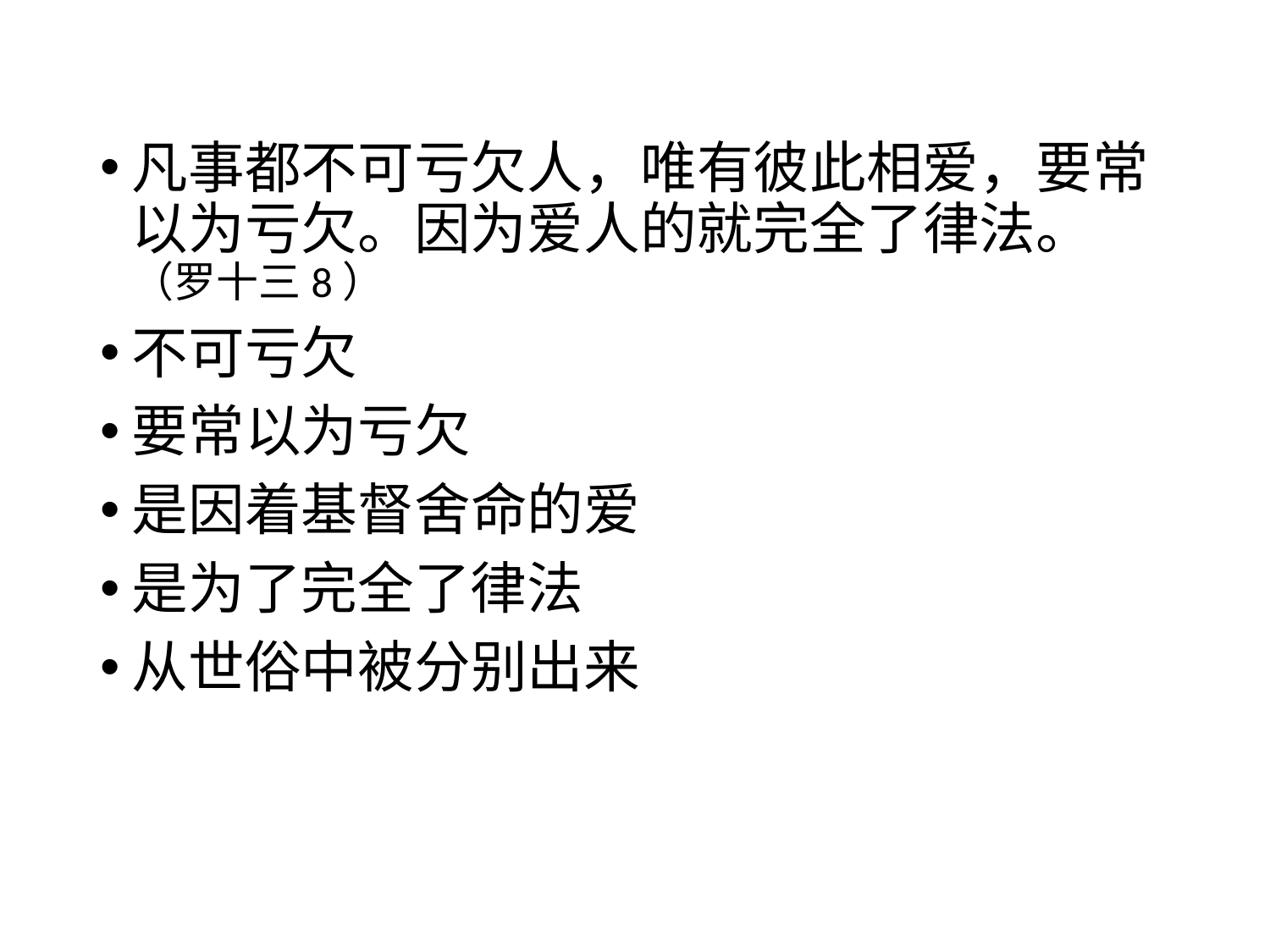

#
凡事都不可亏欠人，唯有彼此相爱，要常以为亏欠。因为爱人的就完全了律法。（罗十三8）
不可亏欠
要常以为亏欠
是因着基督舍命的爱
是为了完全了律法
从世俗中被分别出来